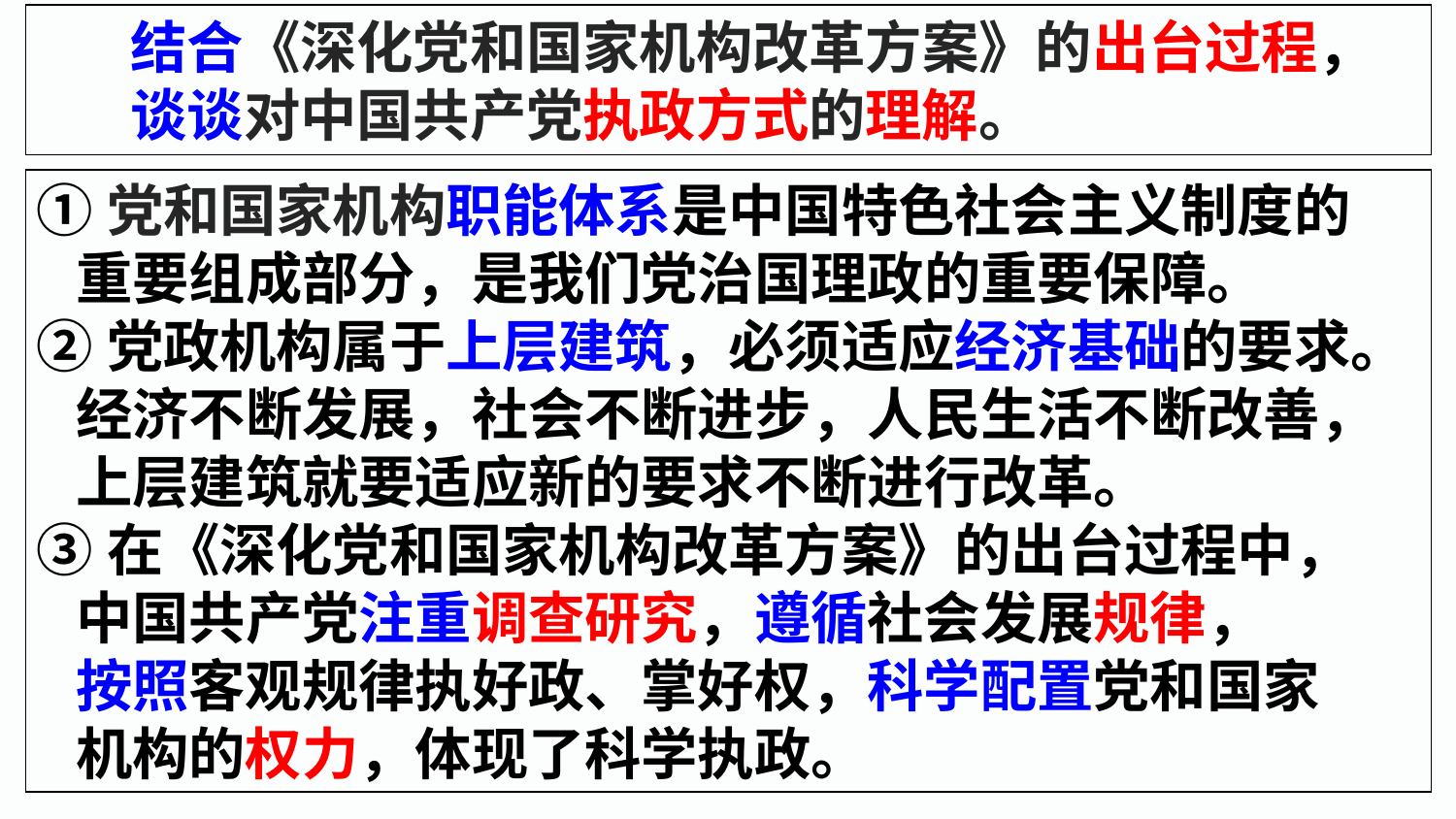

结合《深化党和国家机构改革方案》的出台过程，
      谈谈对中国共产党执政方式的理解。
①党和国家机构职能体系是中国特色社会主义制度的
  重要组成部分，是我们党治国理政的重要保障。
②党政机构属于上层建筑，必须适应经济基础的要求。
  经济不断发展，社会不断进步，人民生活不断改善，
  上层建筑就要适应新的要求不断进行改革。
③在《深化党和国家机构改革方案》的出台过程中，
  中国共产党注重调查研究，遵循社会发展规律，
  按照客观规律执好政、掌好权，科学配置党和国家
  机构的权力，体现了科学执政。